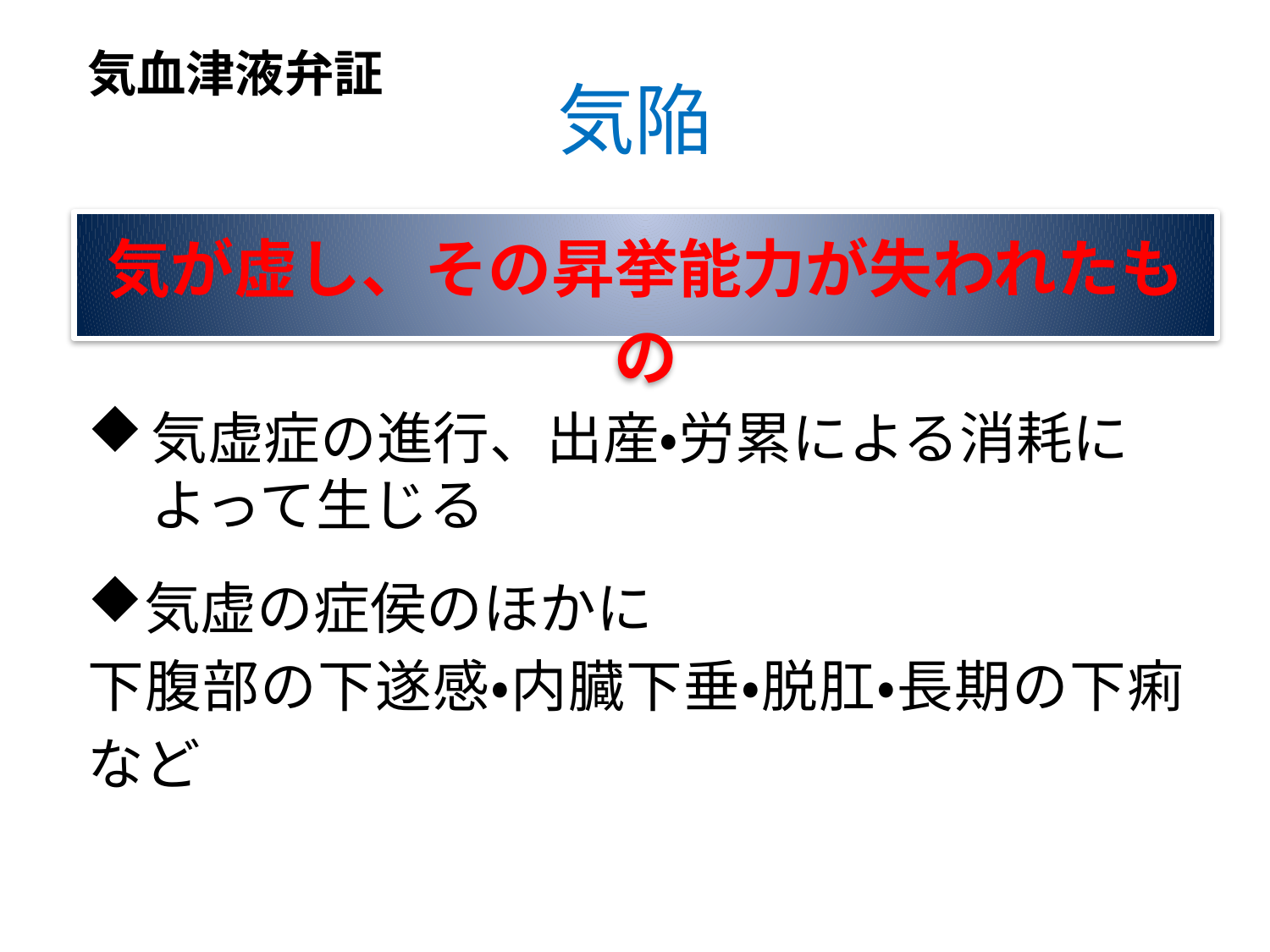

気血津液弁証
# 気陥
気が虚し、その昇挙能力が失われたもの
気虚症の進行、出産・労累による消耗によって生じる
気虚の症侯のほかに
下腹部の下遂感・内臓下垂・脱肛・長期の下痢など